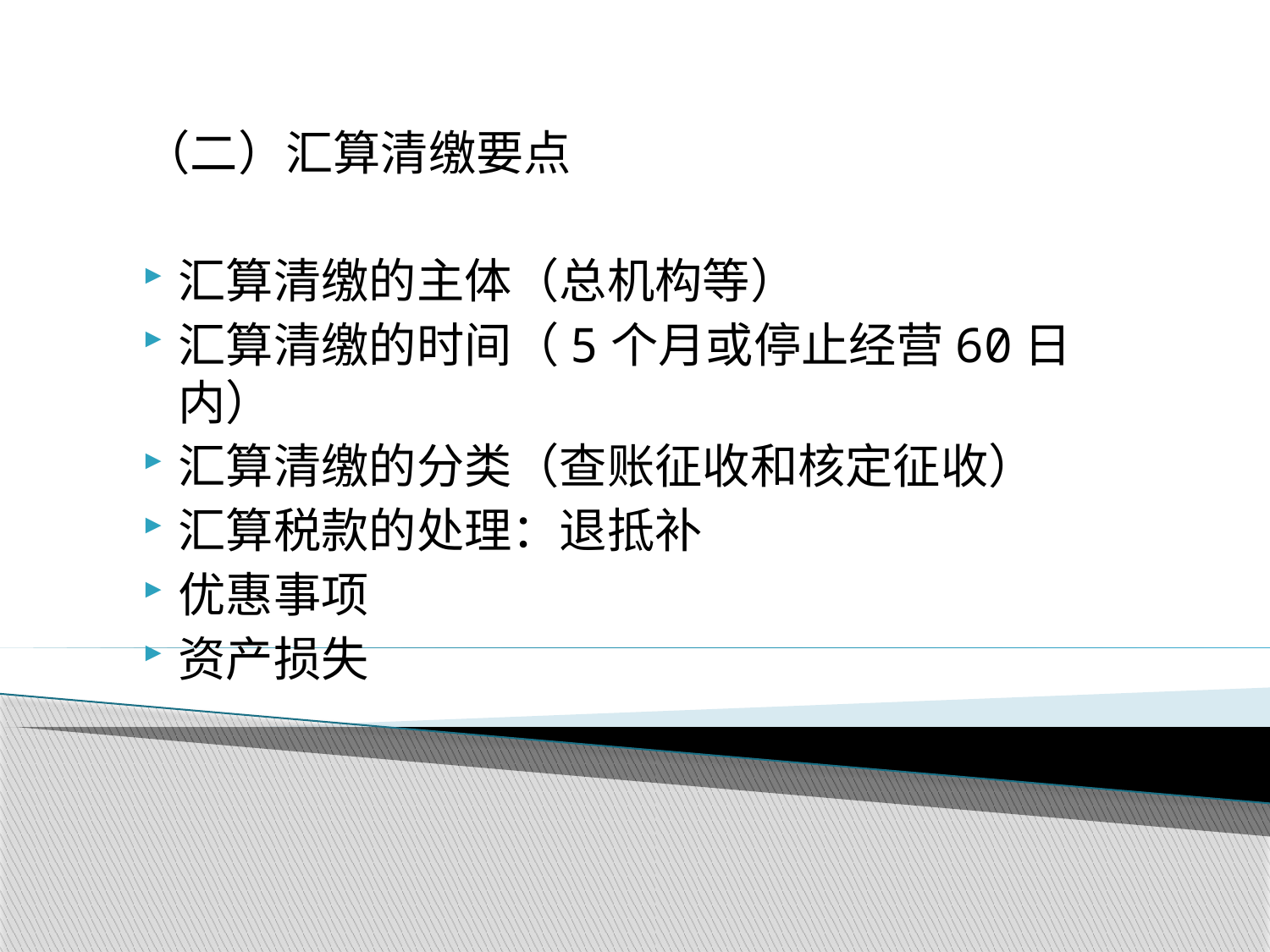

（二）汇算清缴要点

汇算清缴的主体（总机构等）
汇算清缴的时间（5个月或停止经营60日内）
汇算清缴的分类（查账征收和核定征收）
汇算税款的处理：退抵补
优惠事项
资产损失